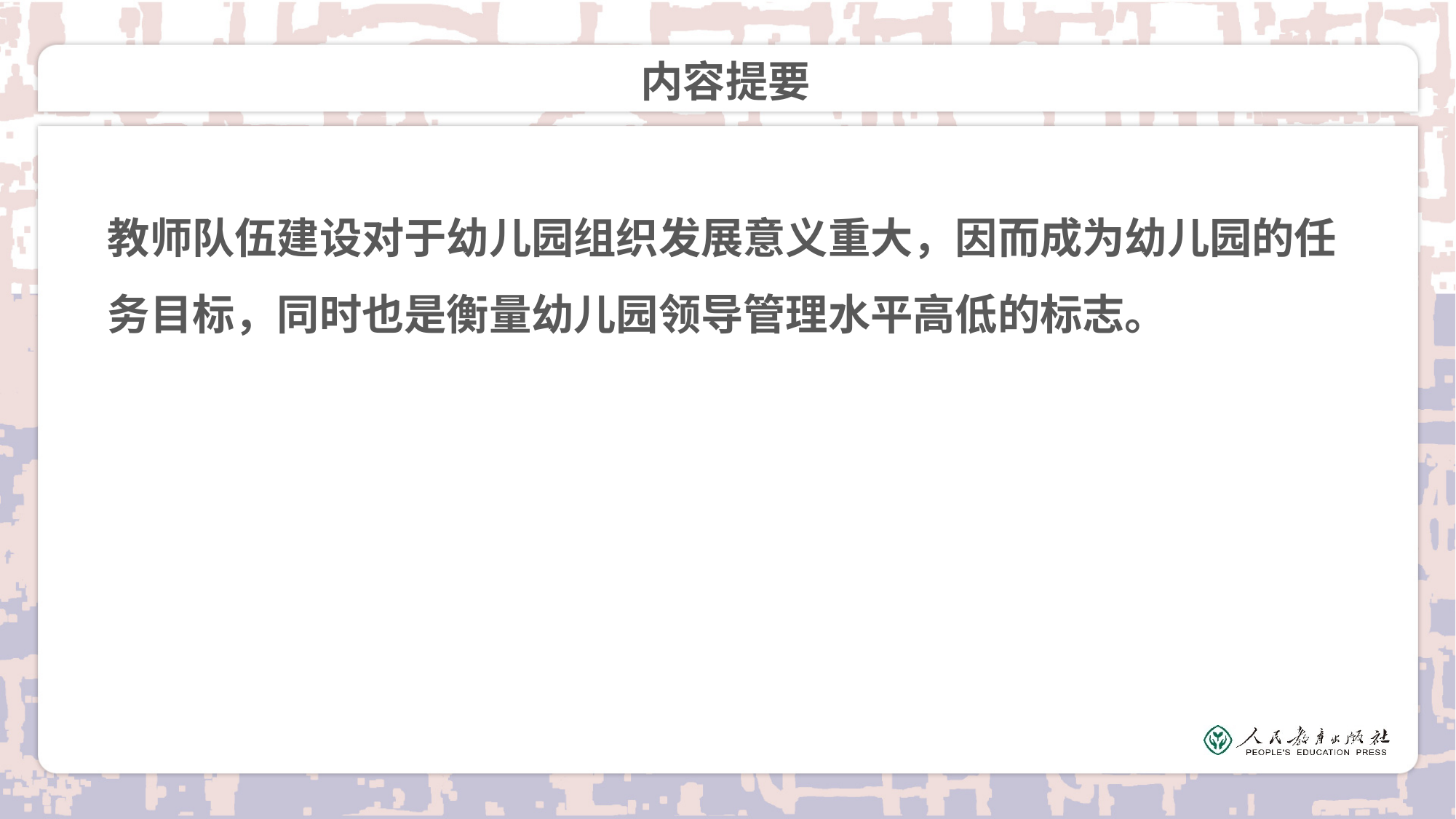

# 内容提要
教师队伍建设对于幼儿园组织发展意义重大，因而成为幼儿园的任务目标，同时也是衡量幼儿园领导管理水平高低的标志。